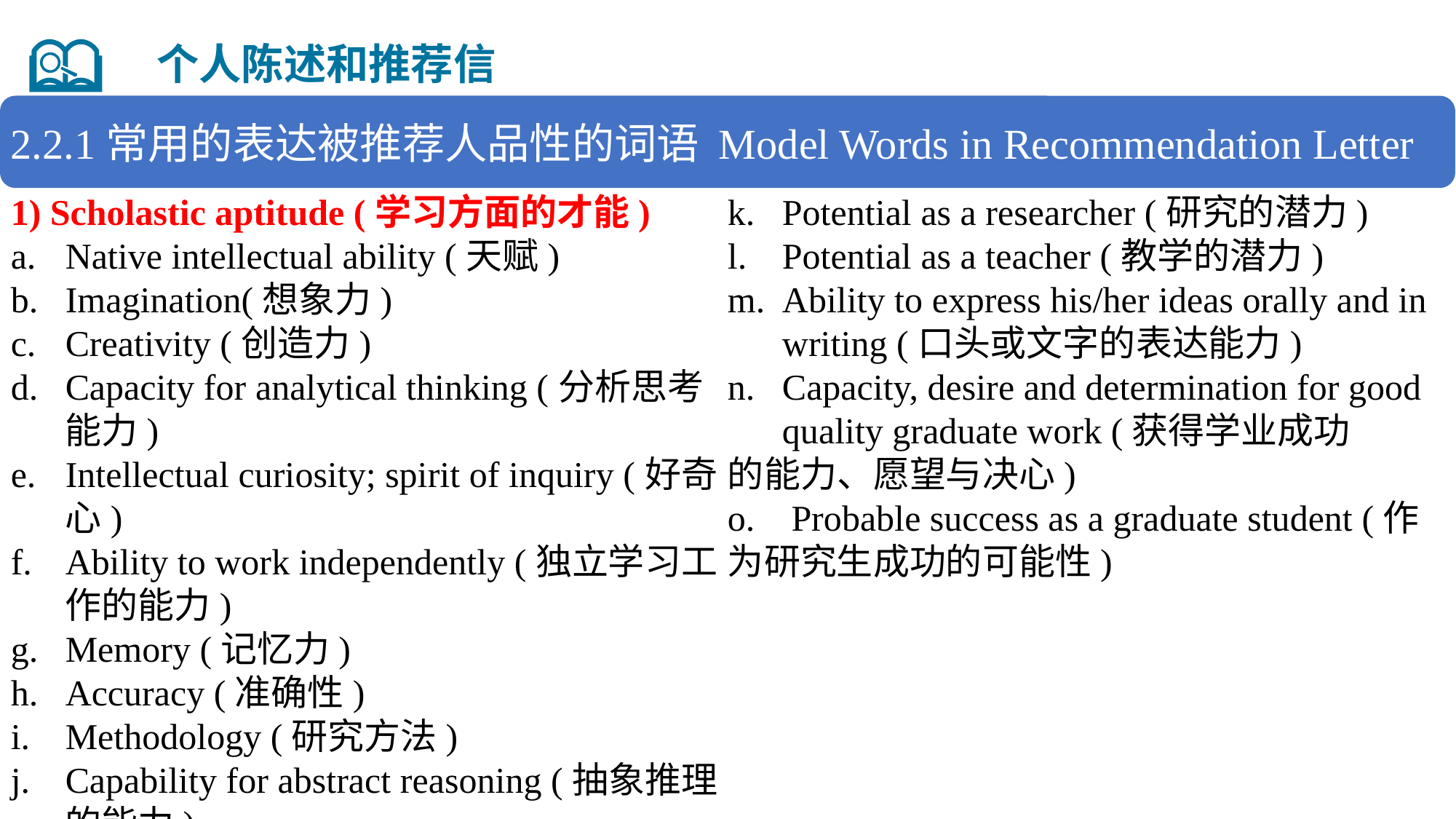

个人陈述和推荐信

2.2.1常用的表达被推荐人品性的词语 Model Words in Recommendation Letter
1) Scholastic aptitude (学习方面的才能)
Native intellectual ability (天赋)
Imagination(想象力)
Creativity (创造力)
Capacity for analytical thinking (分析思考能力)
Intellectual curiosity; spirit of inquiry (好奇心)
Ability to work independently (独立学习工作的能力)
Memory (记忆力)
Accuracy (准确性)
Methodology (研究方法)
Capability for abstract reasoning (抽象推理的能力)
Potential as a researcher (研究的潜力)
Potential as a teacher (教学的潜力)
Ability to express his/her ideas orally and in writing (口头或文字的表达能力)
Capacity, desire and determination for good quality graduate work (获得学业成功
的能力、愿望与决心)
o.    Probable success as a graduate student (作为研究生成功的可能性)